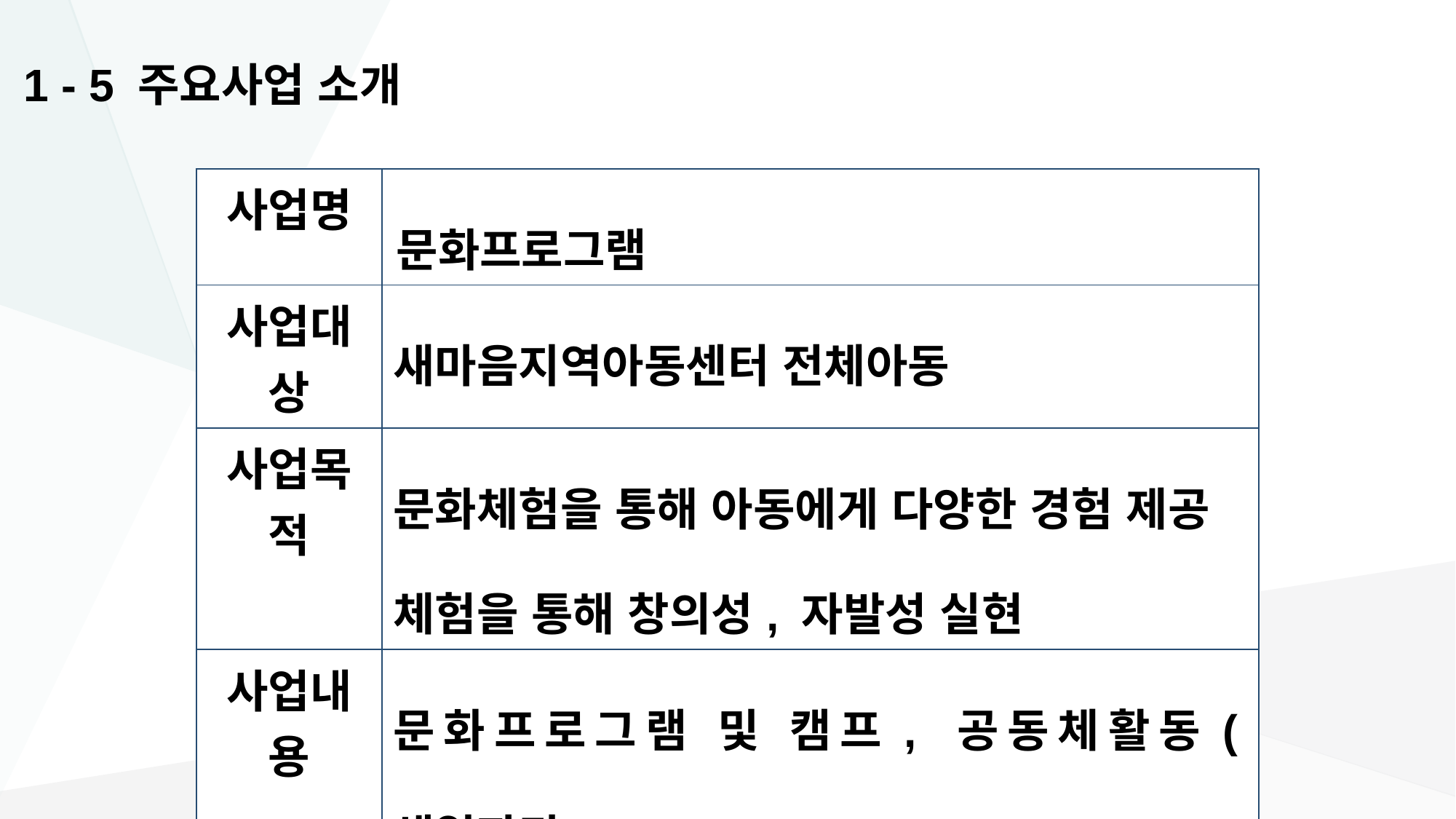

# 1 - 5 주요사업 소개
| 사업명 | 문화프로그램 |
| --- | --- |
| 사업대상 | 새마음지역아동센터 전체아동 |
| 사업목적 | 문화체험을 통해 아동에게 다양한 경험 제공 체험을 통해 창의성, 자발성 실현 |
| 사업내용 | 문화프로그램 및 캠프, 공동체활동(생일파티) |